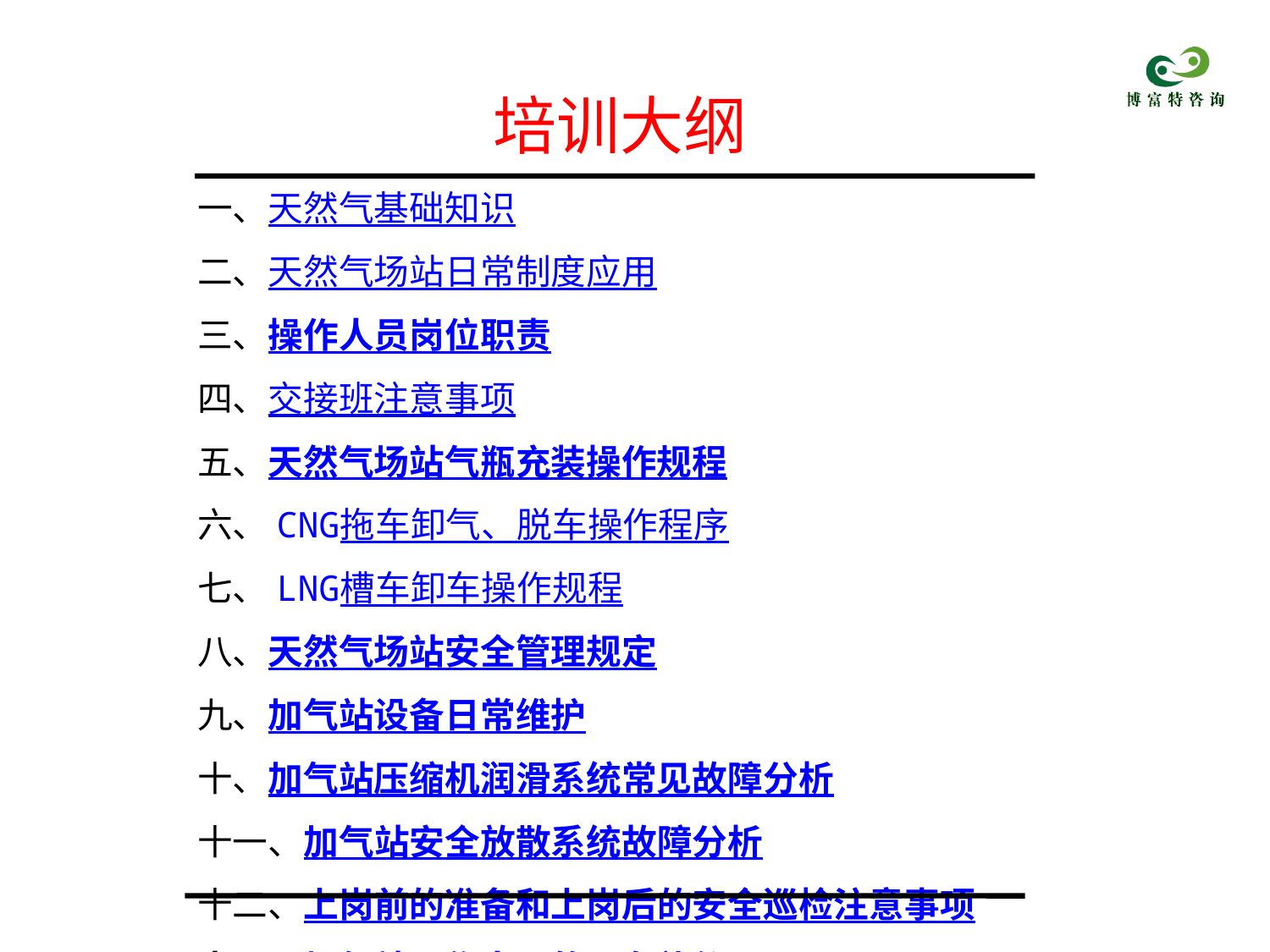

培训大纲
一、天然气基础知识
二、天然气场站日常制度应用
三、操作人员岗位职责
四、交接班注意事项
五、天然气场站气瓶充装操作规程
六、CNG拖车卸气、脱车操作程序
七、LNG槽车卸车操作规程
八、天然气场站安全管理规定
九、加气站设备日常维护
十、加气站压缩机润滑系统常见故障分析
十一、加气站安全放散系统故障分析
十二、上岗前的准备和上岗后的安全巡检注意事项
十三、加气站工作人员的服务礼仪